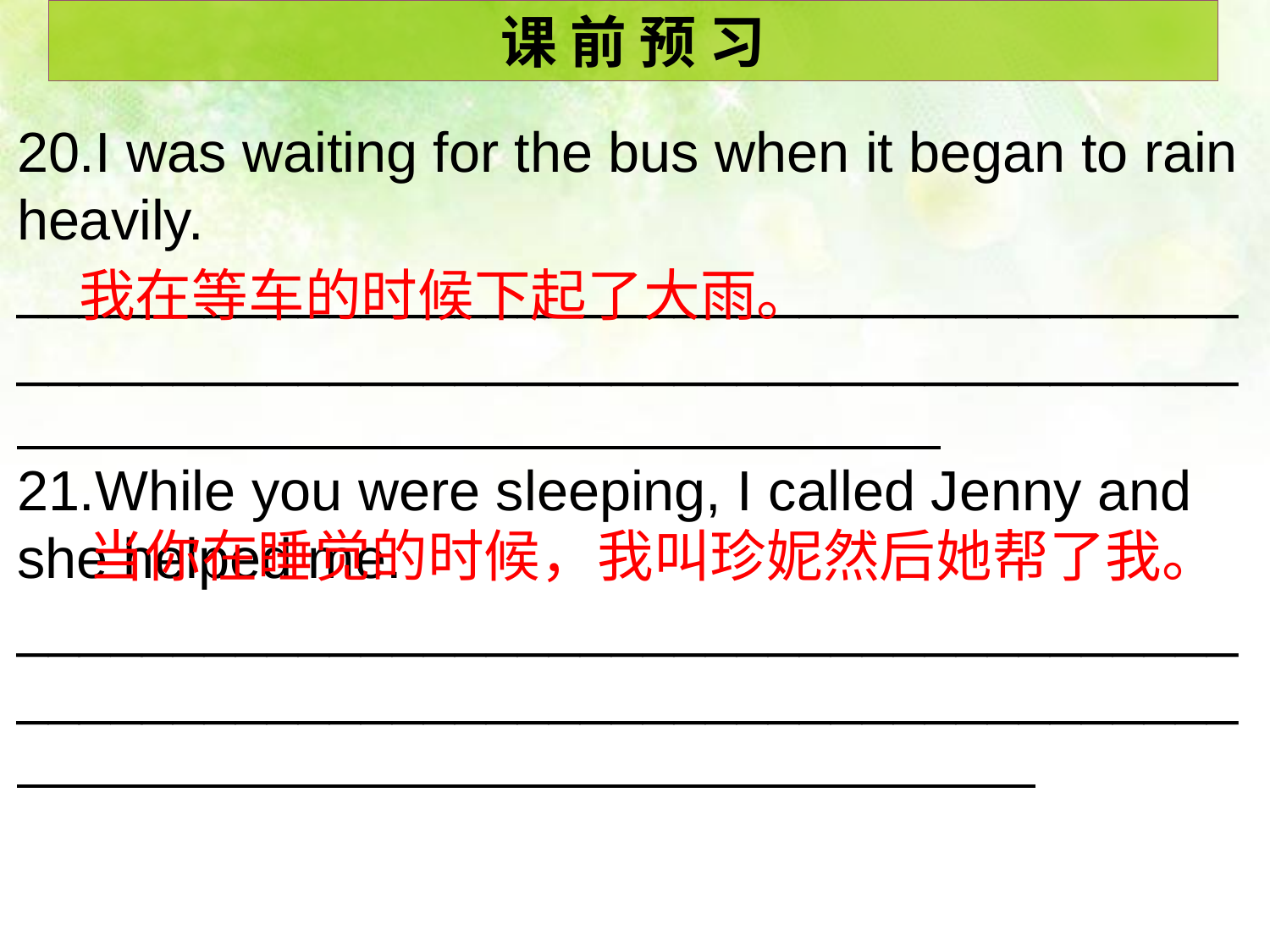

课 前 预 习
20.I was waiting for the bus when it began to rain heavily.
______________________________________________________________________________
21.While you were sleeping, I called Jenny and she helped me.
______________________________________________________________________________

我在等车的时候下起了大雨。
当你在睡觉的时候，我叫珍妮然后她帮了我。